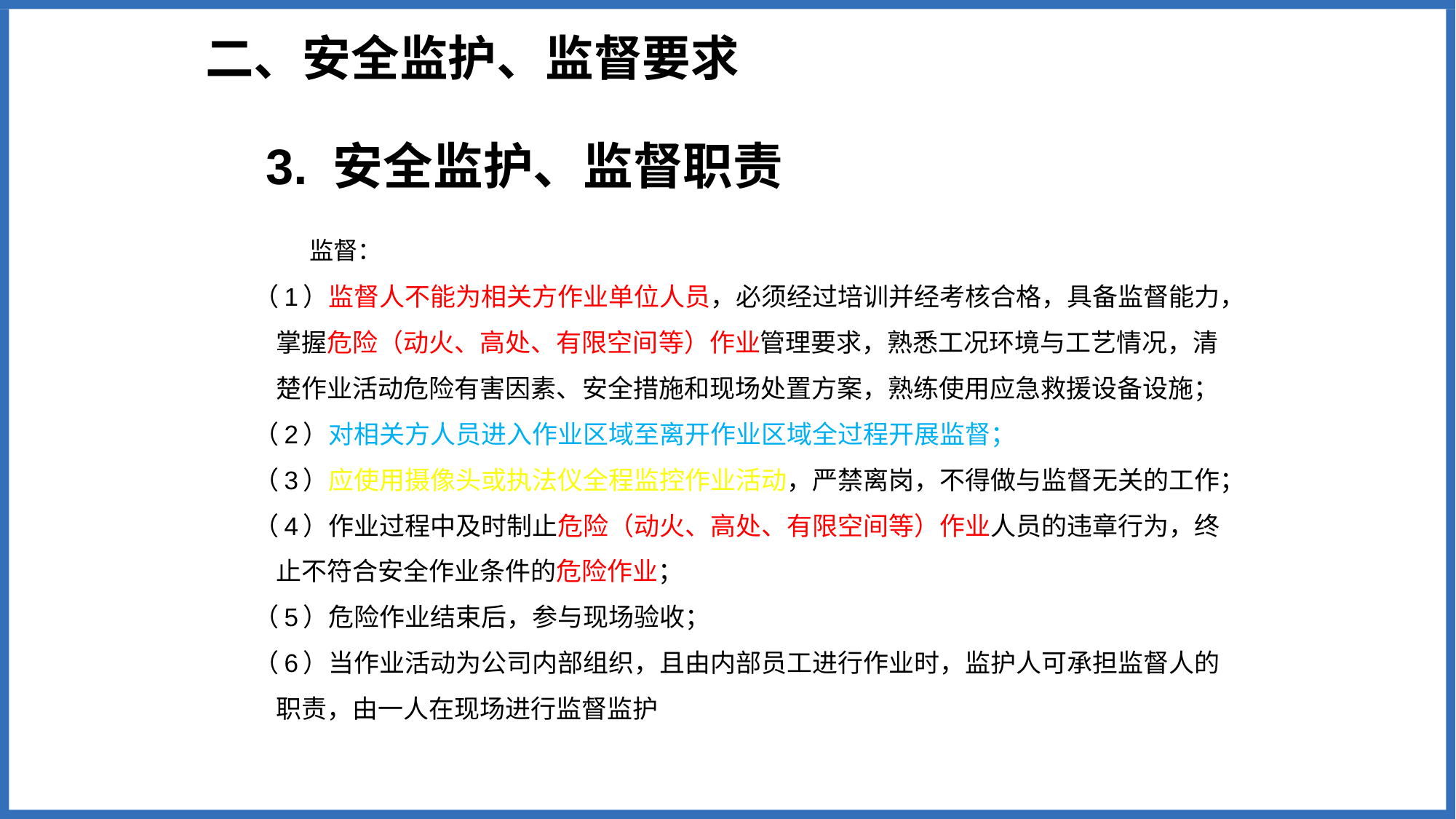

二、安全监护、监督要求
# 3. 安全监护、监督职责
       监督：
（1）监督人不能为相关方作业单位人员，必须经过培训并经考核合格，具备监督能力，掌握危险（动火、高处、有限空间等）作业管理要求，熟悉工况环境与工艺情况，清楚作业活动危险有害因素、安全措施和现场处置方案，熟练使用应急救援设备设施；
（2）对相关方人员进入作业区域至离开作业区域全过程开展监督；
（3）应使用摄像头或执法仪全程监控作业活动，严禁离岗，不得做与监督无关的工作；
（4）作业过程中及时制止危险（动火、高处、有限空间等）作业人员的违章行为，终止不符合安全作业条件的危险作业；
（5）危险作业结束后，参与现场验收；
（6）当作业活动为公司内部组织，且由内部员工进行作业时，监护人可承担监督人的职责，由一人在现场进行监督监护